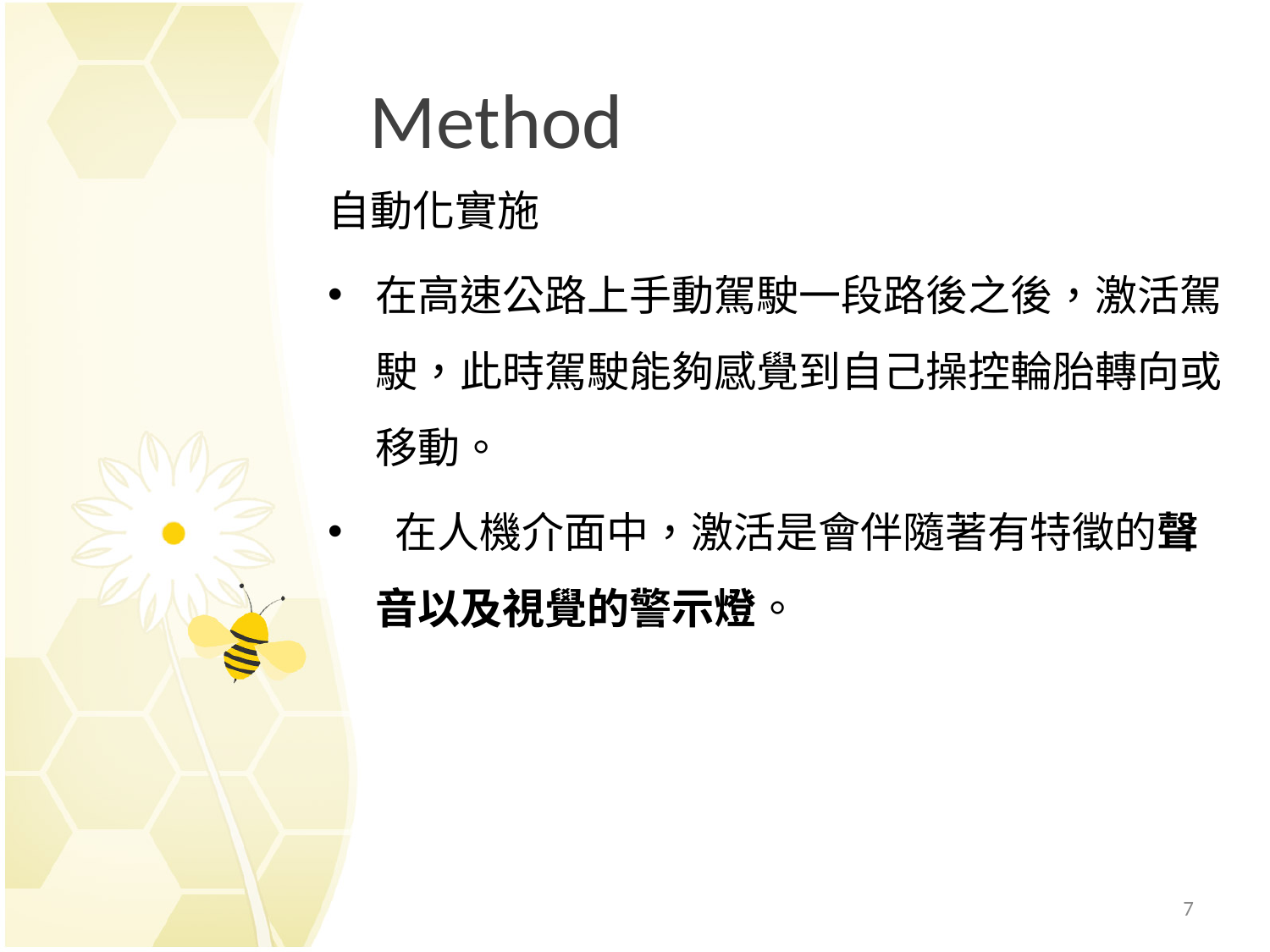

# Method
自動化實施
在高速公路上手動駕駛一段路後之後，激活駕駛，此時駕駛能夠感覺到自己操控輪胎轉向或移動。
 在人機介面中，激活是會伴隨著有特徵的聲音以及視覺的警示燈。

7